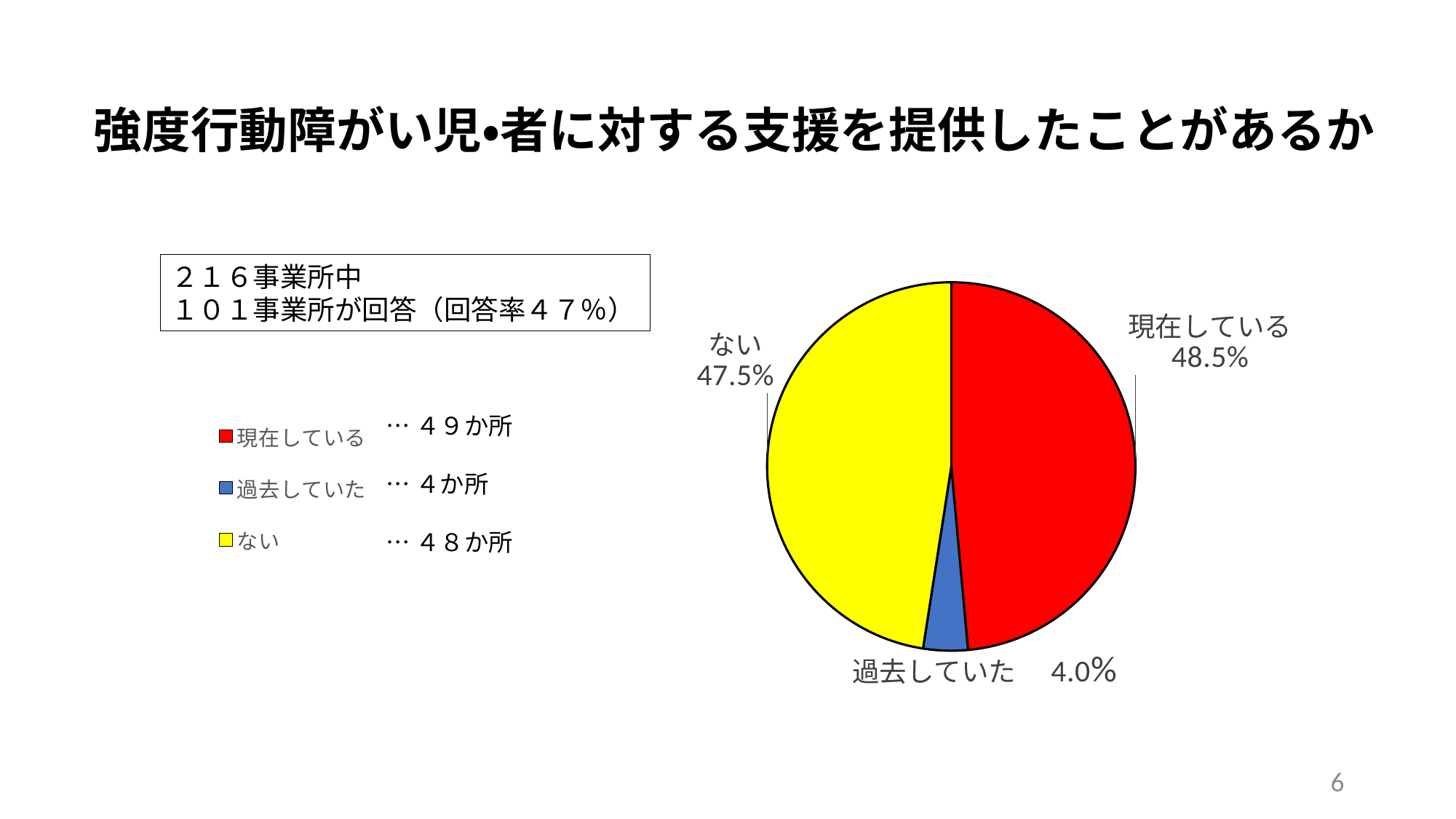

# 強度行動障がい児・者に対する支援を提供したことがあるか

### Chart

| Category | 施設入所・生活介護・短期入所 |
|---|---|
| 現在している | 48.5 |
| 過去していた | 3.9 |
| ない | 47.5 |
２１６事業所中
１０１事業所が回答（回答率４７％）
…４９か所
…４か所
…４８か所
6